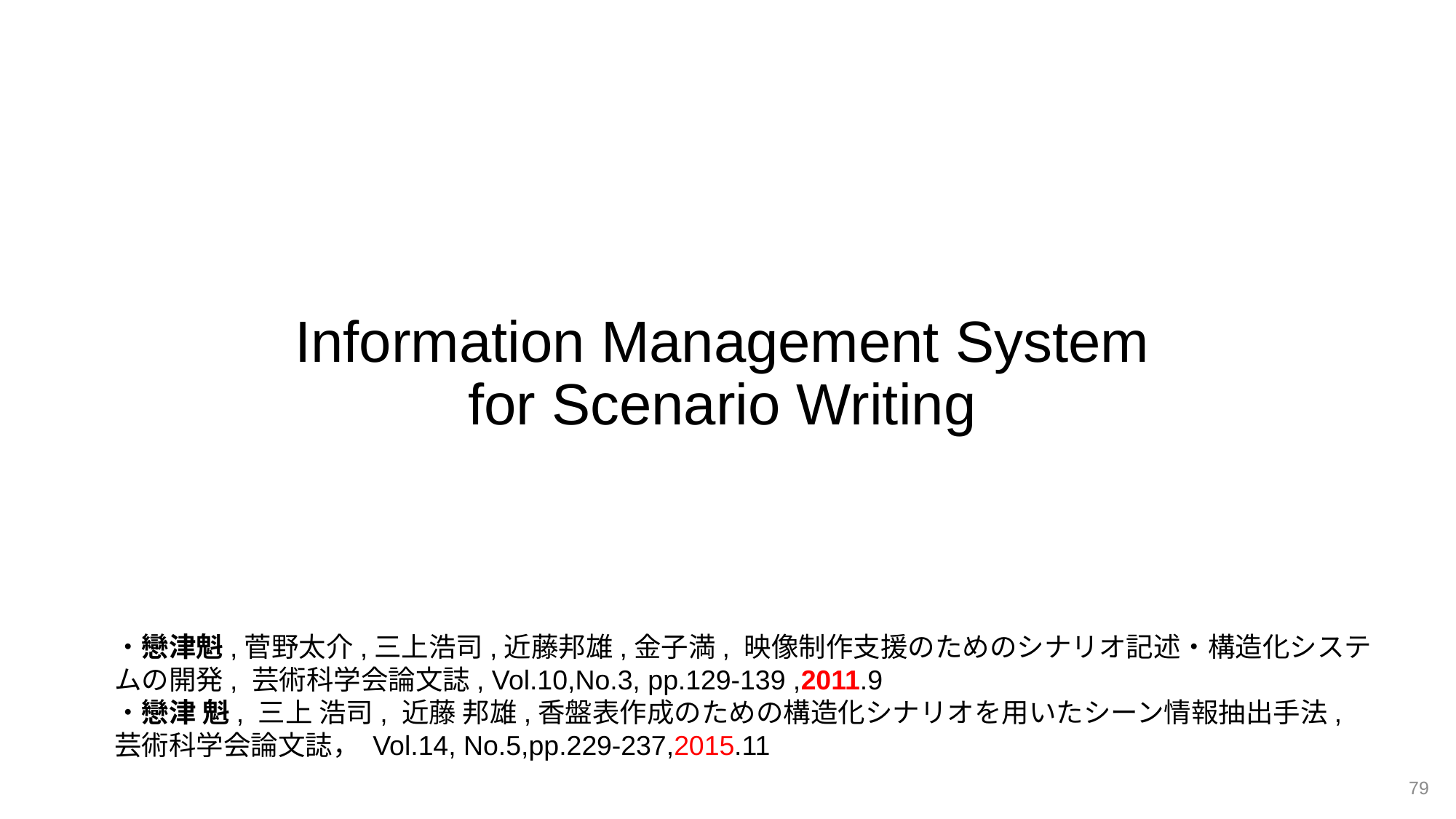

# Information Management System for Scenario Writing
・戀津魁,菅野太介,三上浩司,近藤邦雄,金子満, 映像制作支援のためのシナリオ記述・構造化システムの開発, 芸術科学会論文誌, Vol.10,No.3, pp.129-139 ,2011.9
・戀津 魁, 三上 浩司, 近藤 邦雄,香盤表作成のための構造化シナリオを用いたシーン情報抽出手法,
芸術科学会論文誌， Vol.14, No.5,pp.229-237,2015.11
79